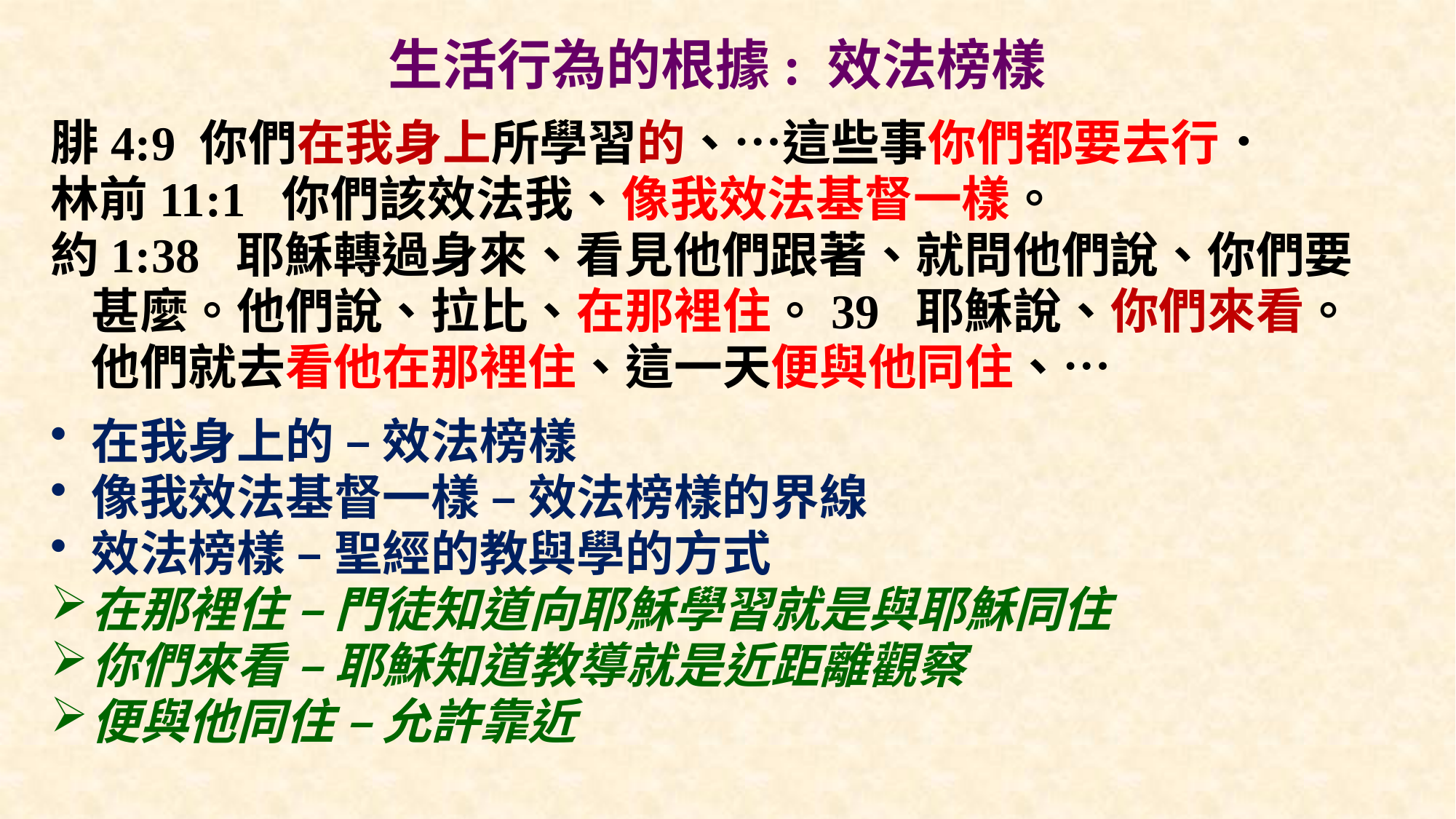

# 生活行為的根據: 效法榜樣
腓4:9 你們在我身上所學習的、…這些事你們都要去行．
林前11:1  你們該效法我、像我效法基督一樣。
約1:38  耶穌轉過身來、看見他們跟著、就問他們說、你們要甚麼。他們說、拉比、在那裡住。39  耶穌說、你們來看。他們就去看他在那裡住、這一天便與他同住、…
在我身上的 – 效法榜樣
像我效法基督一樣 – 效法榜樣的界線
效法榜樣 – 聖經的教與學的方式
在那裡住 – 門徒知道向耶穌學習就是與耶穌同住
你們來看 – 耶穌知道教導就是近距離觀察
便與他同住 – 允許靠近